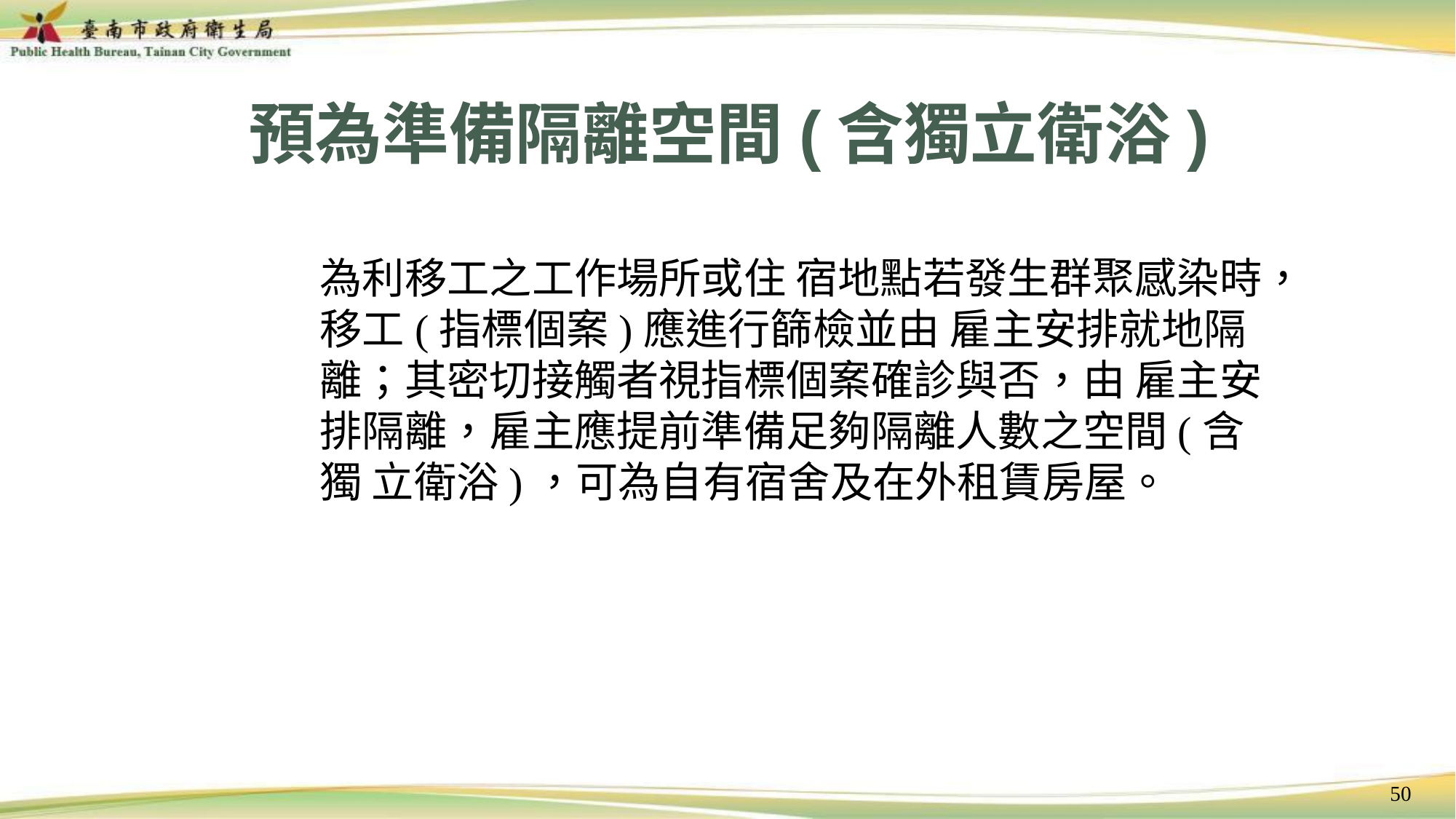

# 預為準備隔離空間(含獨立衛浴)
為利移工之工作場所或住 宿地點若發生群聚感染時，移工(指標個案)應進行篩檢並由 雇主安排就地隔離；其密切接觸者視指標個案確診與否，由 雇主安排隔離，雇主應提前準備足夠隔離人數之空間(含獨 立衛浴)，可為自有宿舍及在外租賃房屋。
50